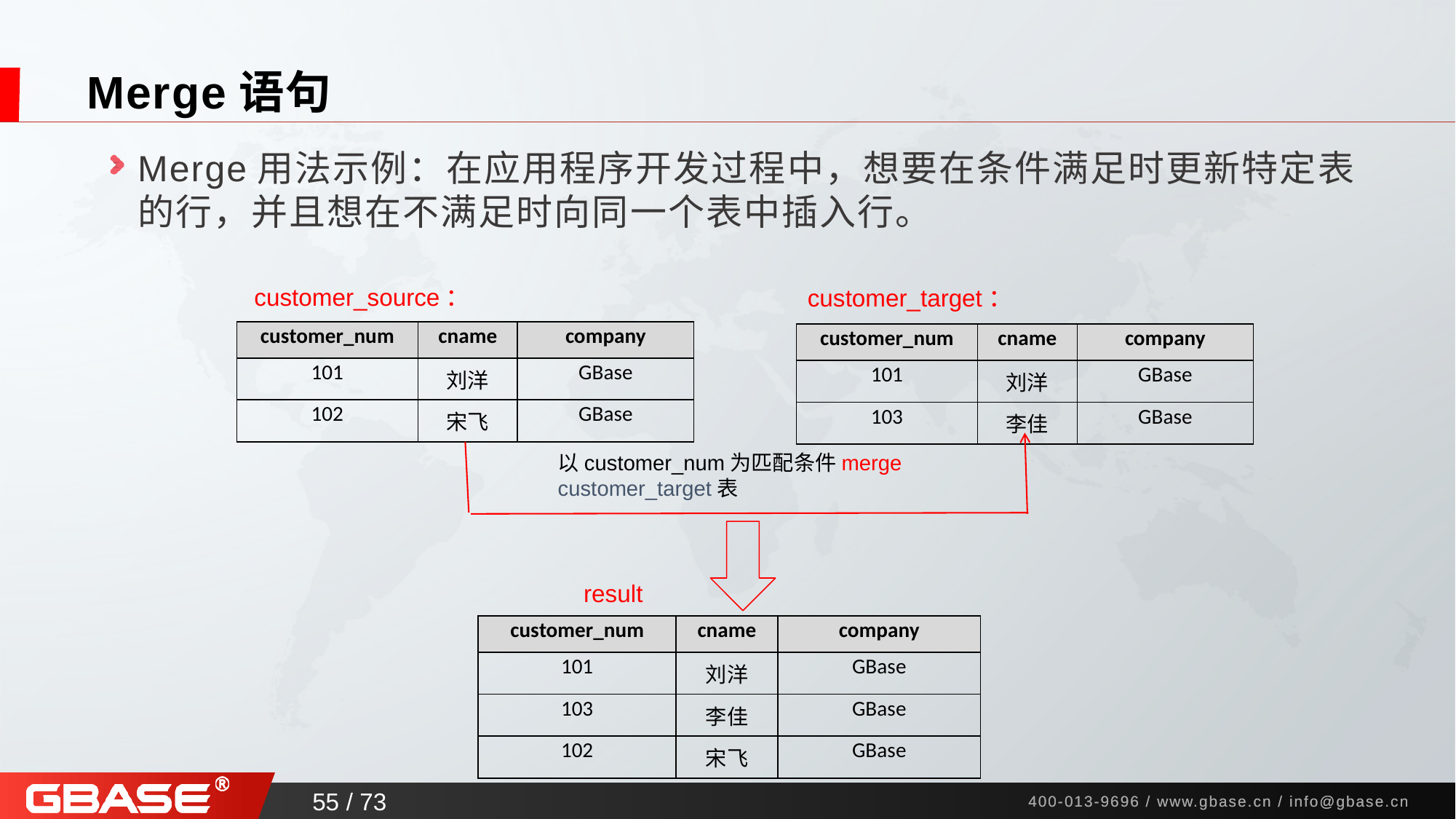

# Merge语句
Merge用法示例：在应用程序开发过程中，想要在条件满足时更新特定表的行，并且想在不满足时向同一个表中插入行。

 customer_source：
 customer_target：
| customer\_num | cname | company |
| --- | --- | --- |
| 101 | 刘洋 | GBase |
| 102 | 宋飞 | GBase |
| customer\_num | cname | company |
| --- | --- | --- |
| 101 | 刘洋 | GBase |
| 103 | 李佳 | GBase |
以customer_num为匹配条件merge customer_target表

result
| customer\_num | cname | company |
| --- | --- | --- |
| 101 | 刘洋 | GBase |
| 103 | 李佳 | GBase |
| 102 | 宋飞 | GBase |